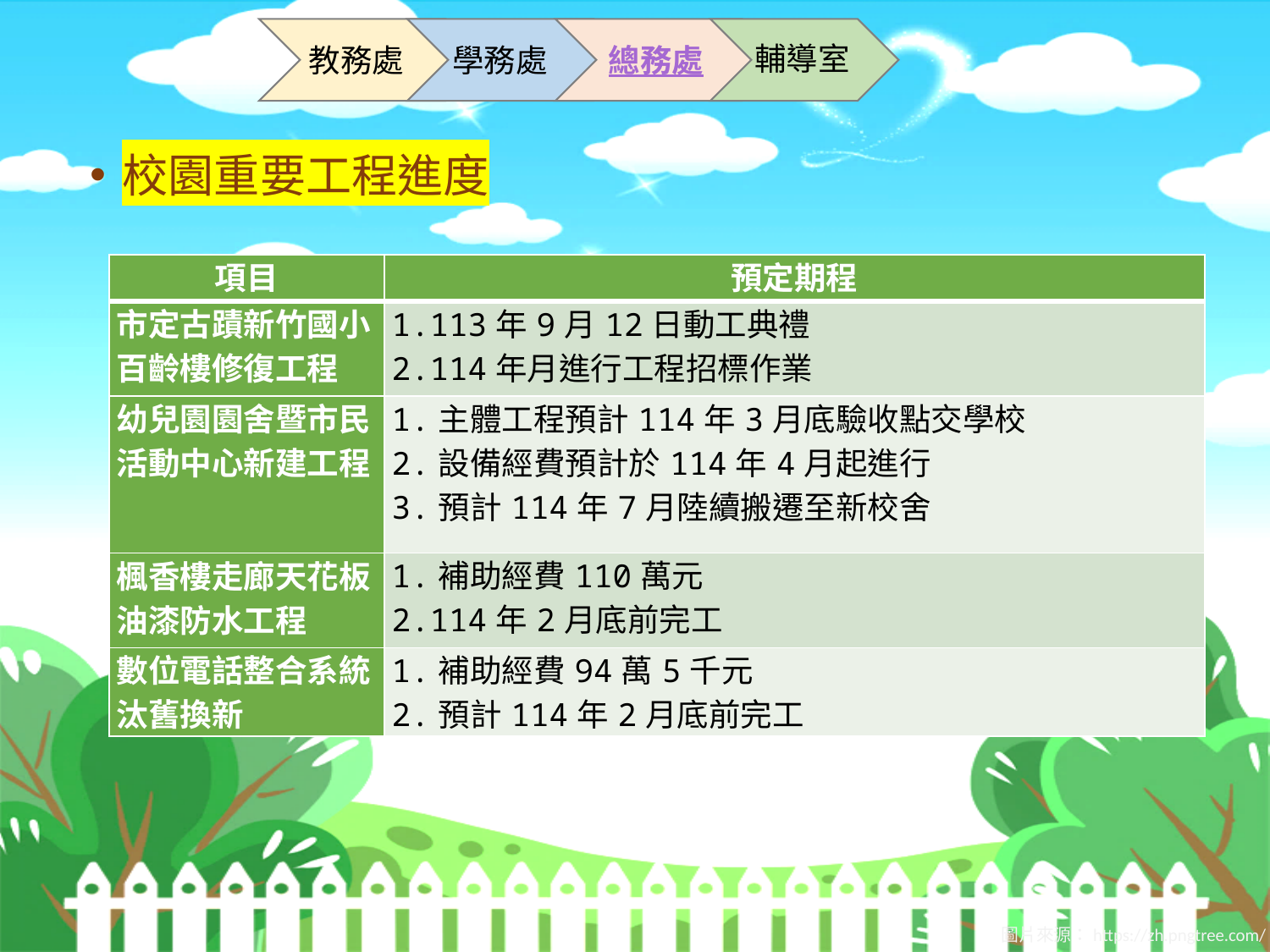

輔導室
教務處
學務處
總務處
校園重要工程進度

| 項目 | 預定期程 |
| --- | --- |
| 市定古蹟新竹國小百齡樓修復工程 | 1.113年9月12日動工典禮 2.114年月進行工程招標作業 |
| 幼兒園園舍暨市民活動中心新建工程 | 1.主體工程預計114年3月底驗收點交學校 2.設備經費預計於114年4月起進行 3.預計114年7月陸續搬遷至新校舍 |
| 楓香樓走廊天花板油漆防水工程 | 1.補助經費110萬元 2.114年2月底前完工 |
| 數位電話整合系統汰舊換新 | 1.補助經費94萬5千元 2.預計114年2月底前完工 |